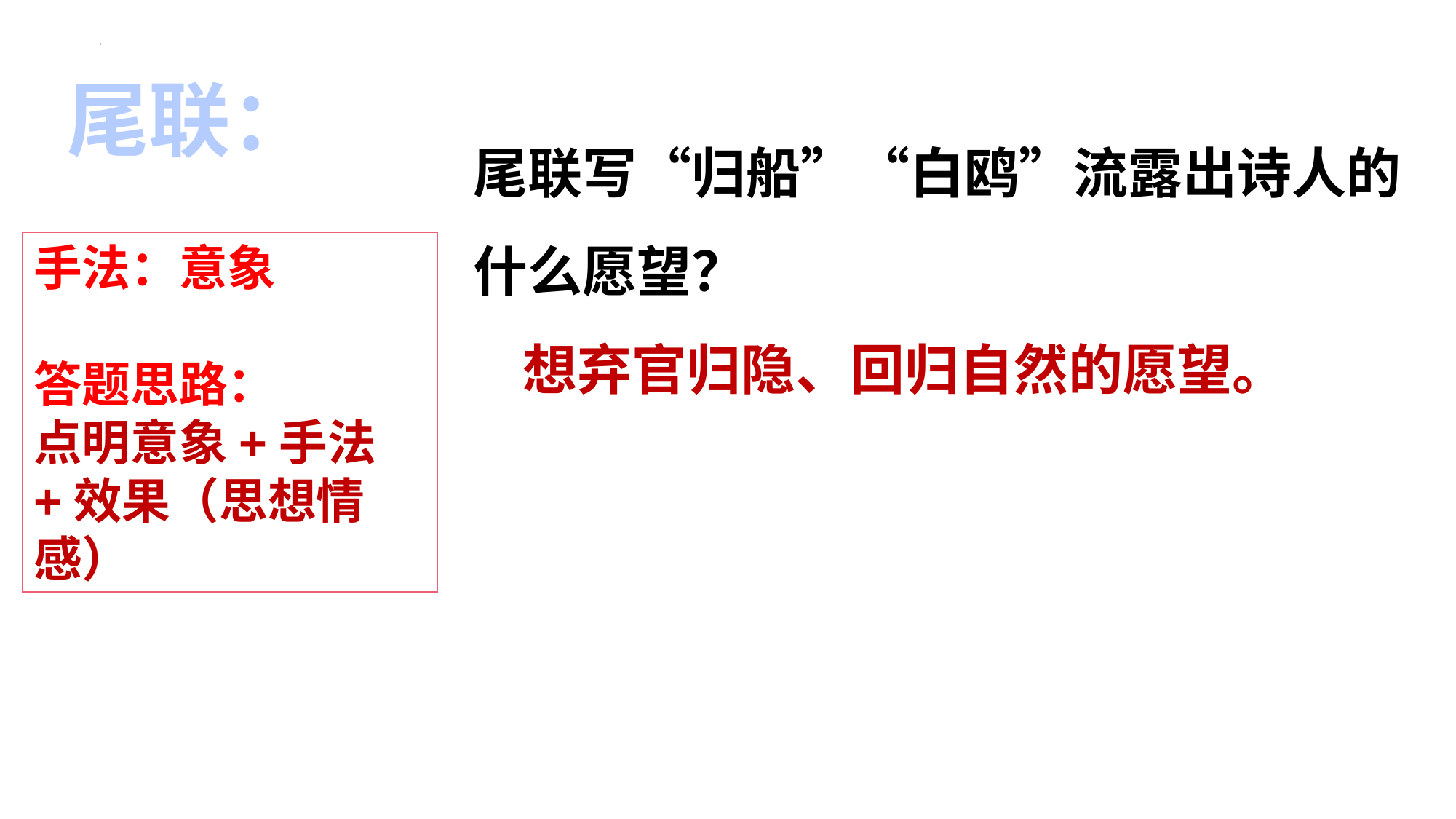

尾联：
尾联写“归船”“白鸥”流露出诗人的什么愿望？
   想弃官归隐、回归自然的愿望。

手法：意象

答题思路：
点明意象+手法+效果（思想情感）